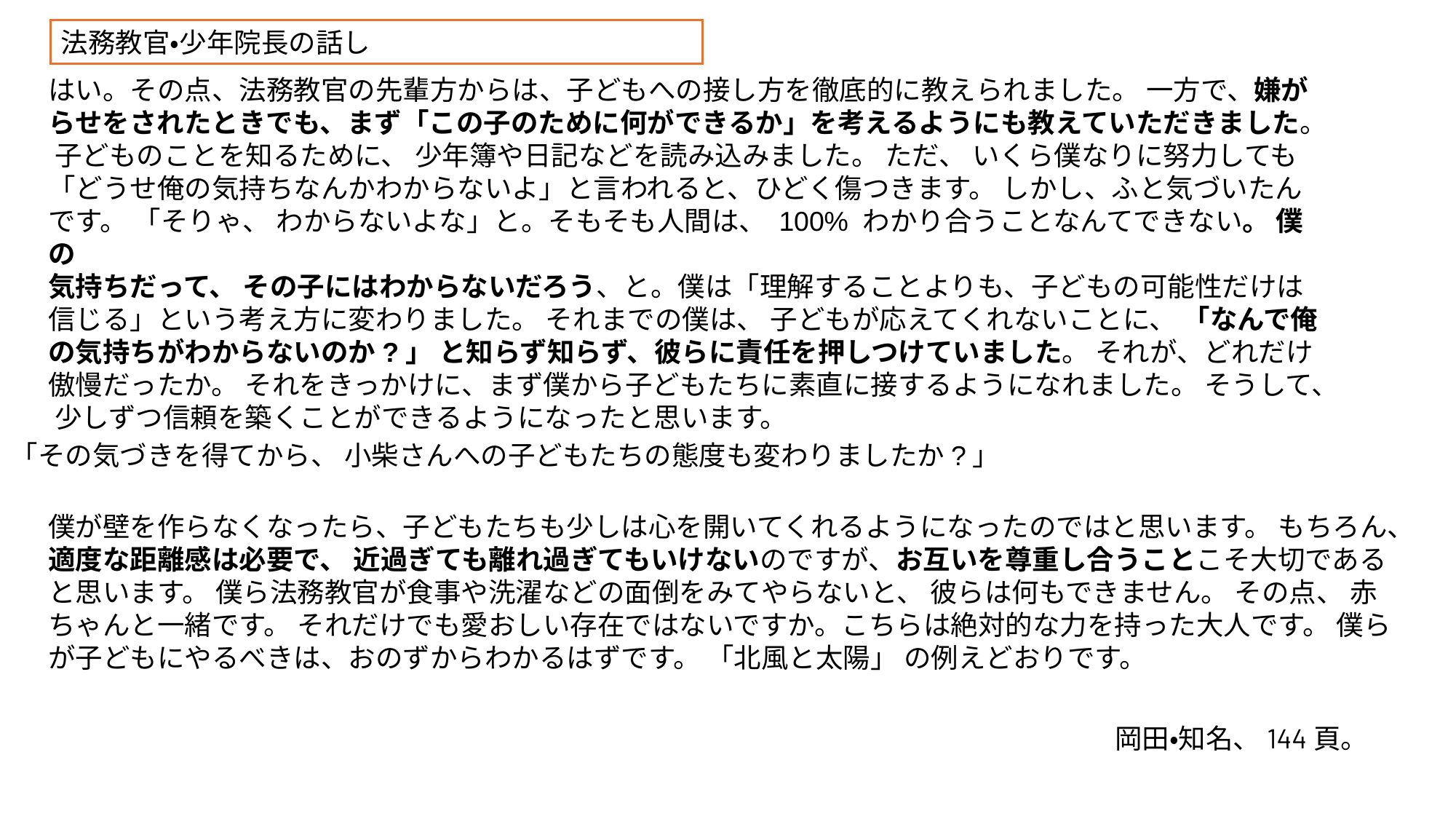

法務教官・少年院長の話し
はい。その点、法務教官の先輩方からは、子どもへの接し方を徹底的に教えられました。 一方で、嫌がらせをされたときでも、まず「この子のために何ができるか」を考えるようにも教えていただきました。 子どものことを知るために、 少年簿や日記などを読み込みました。 ただ、 いくら僕なりに努力しても「どうせ俺の気持ちなんかわからないよ」と言われると、ひどく傷つきます。 しかし、ふと気づいたんです。 「そりゃ、 わからないよな」と。そもそも人間は、 100% わかり合うことなんてできない。 僕の
気持ちだって、 その子にはわからないだろう、と。僕は「理解することよりも、子どもの可能性だけは信じる」という考え方に変わりました。 それまでの僕は、 子どもが応えてくれないことに、 「なんで俺の気持ちがわからないのか?」 と知らず知らず、彼らに責任を押しつけていました。 それが、どれだけ傲慢だったか。 それをきっかけに、まず僕から子どもたちに素直に接するようになれました。 そうして、 少しずつ信頼を築くことができるようになったと思います。
「その気づきを得てから、 小柴さんへの子どもたちの態度も変わりましたか?」
僕が壁を作らなくなったら、子どもたちも少しは心を開いてくれるようになったのではと思います。 もちろん、適度な距離感は必要で、 近過ぎても離れ過ぎてもいけないのですが、お互いを尊重し合うことこそ大切であると思います。 僕ら法務教官が食事や洗濯などの面倒をみてやらないと、 彼らは何もできません。 その点、 赤ちゃんと一緒です。 それだけでも愛おしい存在ではないですか。こちらは絶対的な力を持った大人です。 僕らが子どもにやるべきは、おのずからわかるはずです。 「北風と太陽」 の例えどおりです。
岡田・知名、144頁。